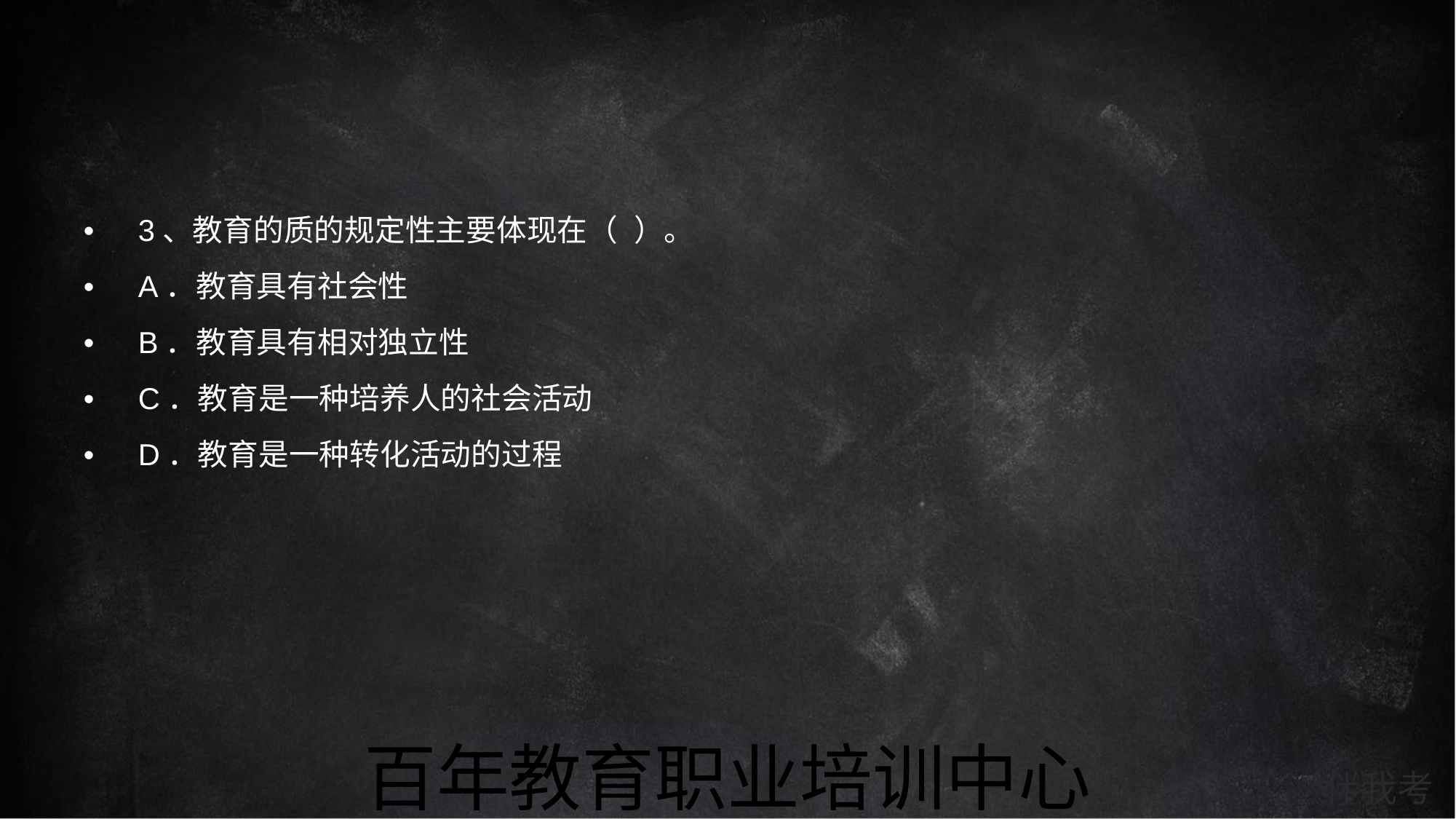

• 3、教育的质的规定性主要体现在（ ）。
• A．教育具有社会性
• B．教育具有相对独立性
• C．教育是一种培养人的社会活动
• D．教育是一种转化活动的过程
百年教育职业培训中心
伴我考